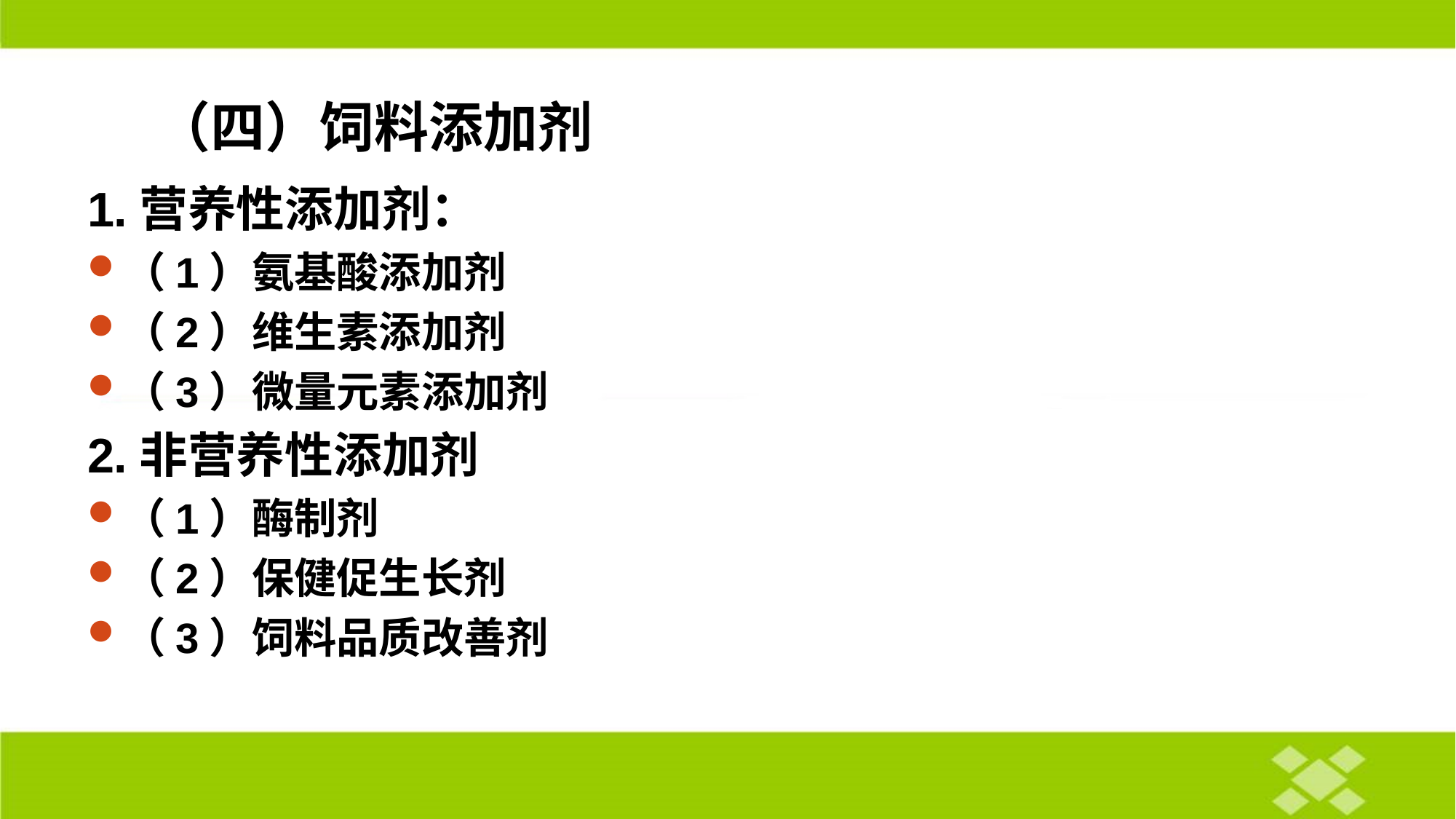

# （四）饲料添加剂
1.营养性添加剂：
（1）氨基酸添加剂
（2）维生素添加剂
（3）微量元素添加剂
2.非营养性添加剂
（1）酶制剂
（2）保健促生长剂
（3）饲料品质改善剂